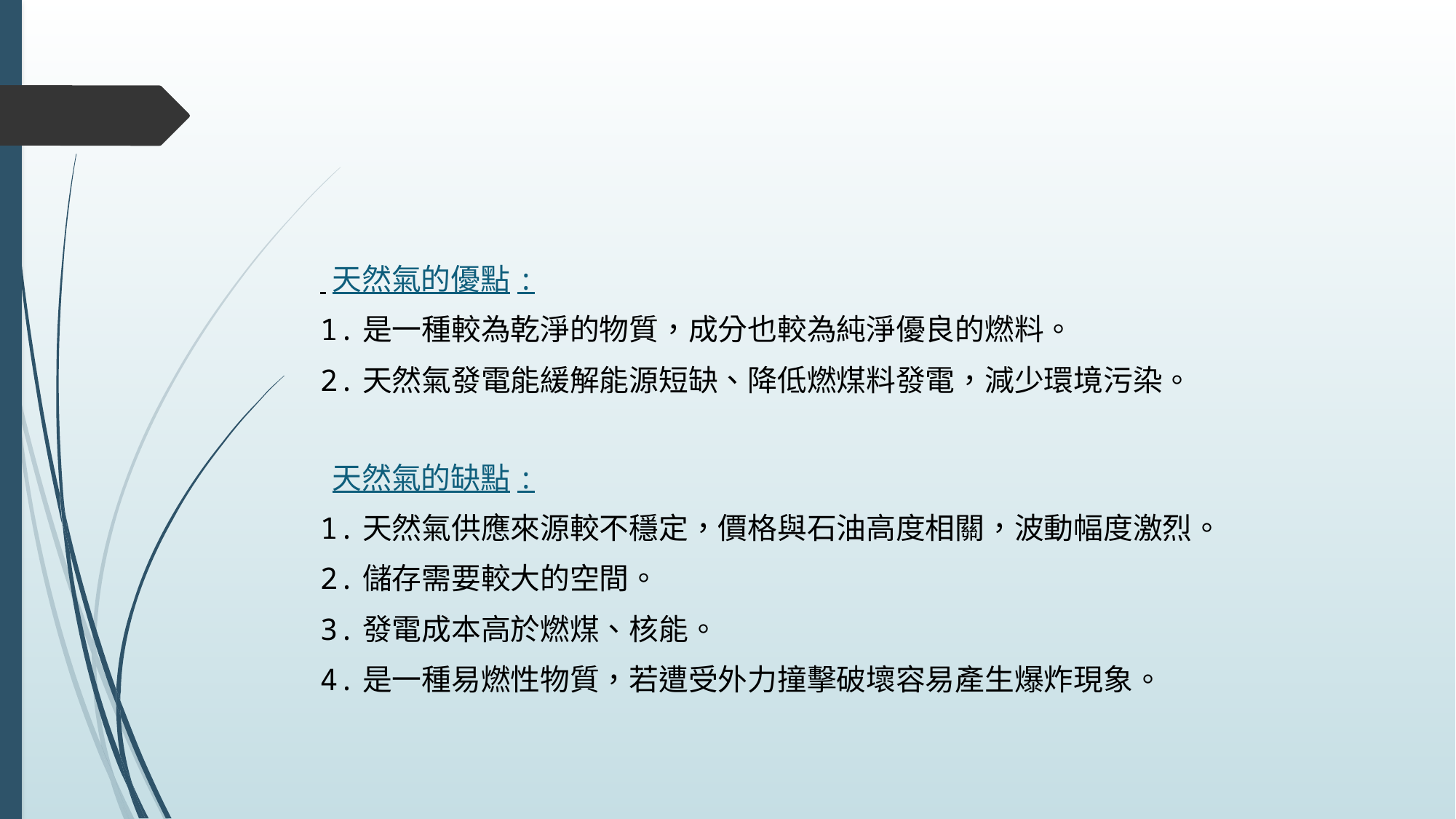

#
 天然氣的優點:
1.是一種較為乾淨的物質，成分也較為純淨優良的燃料。
2.天然氣發電能緩解能源短缺、降低燃煤料發電，減少環境污染。

 天然氣的缺點:
1.天然氣供應來源較不穩定，價格與石油高度相關，波動幅度激烈。
2.儲存需要較大的空間。
3.發電成本高於燃煤、核能。
4.是一種易燃性物質，若遭受外力撞擊破壞容易產生爆炸現象。